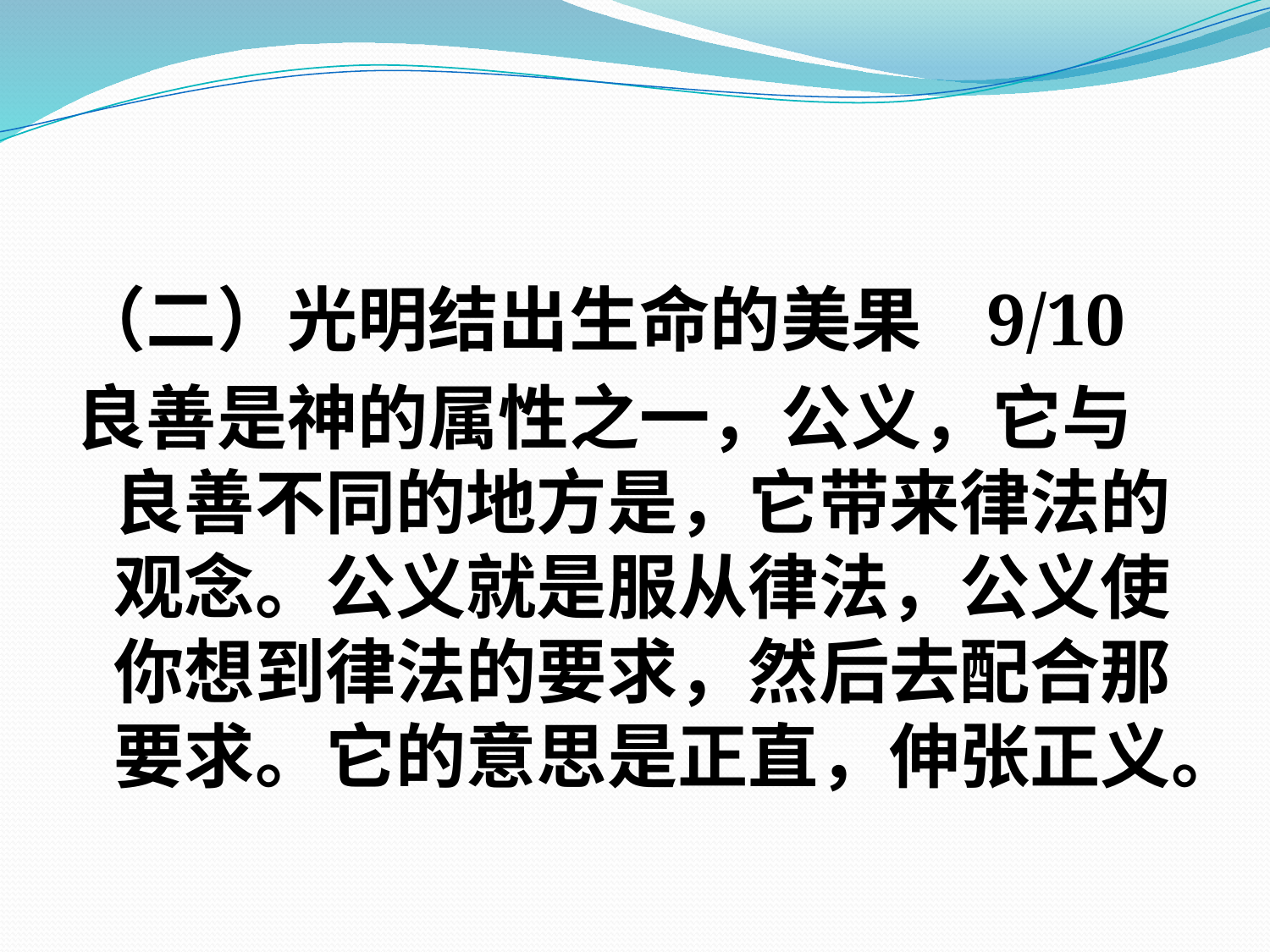

#
（二）光明结出生命的美果   9/10
良善是神的属性之一，公义，它与良善不同的地方是，它带来律法的观念。公义就是服从律法，公义使你想到律法的要求，然后去配合那要求。它的意思是正直，伸张正义。